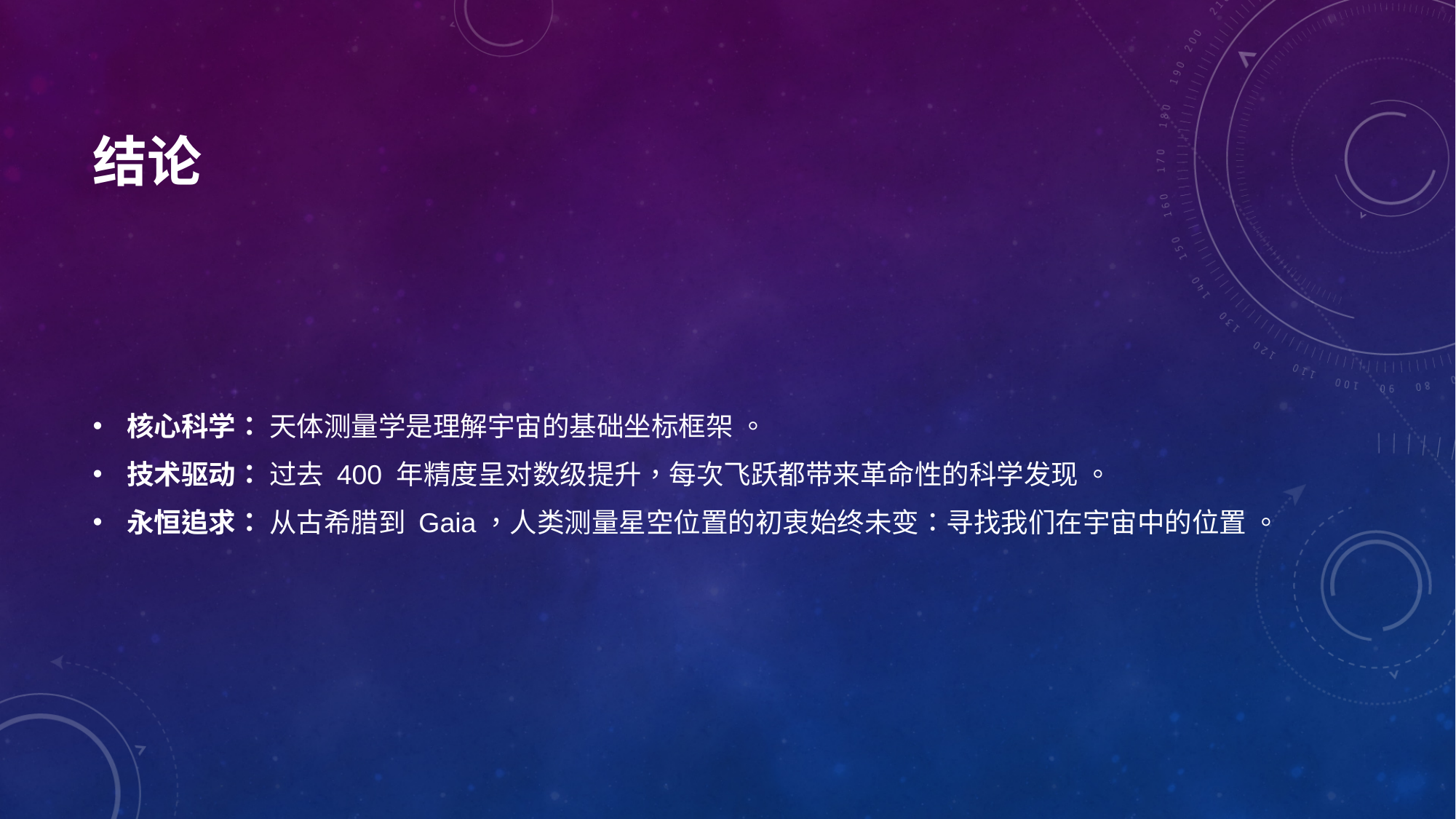

# 结论
核心科学： 天体测量学是理解宇宙的基础坐标框架 。
技术驱动： 过去 400 年精度呈对数级提升，每次飞跃都带来革命性的科学发现 。
永恒追求： 从古希腊到 Gaia，人类测量星空位置的初衷始终未变：寻找我们在宇宙中的位置 。